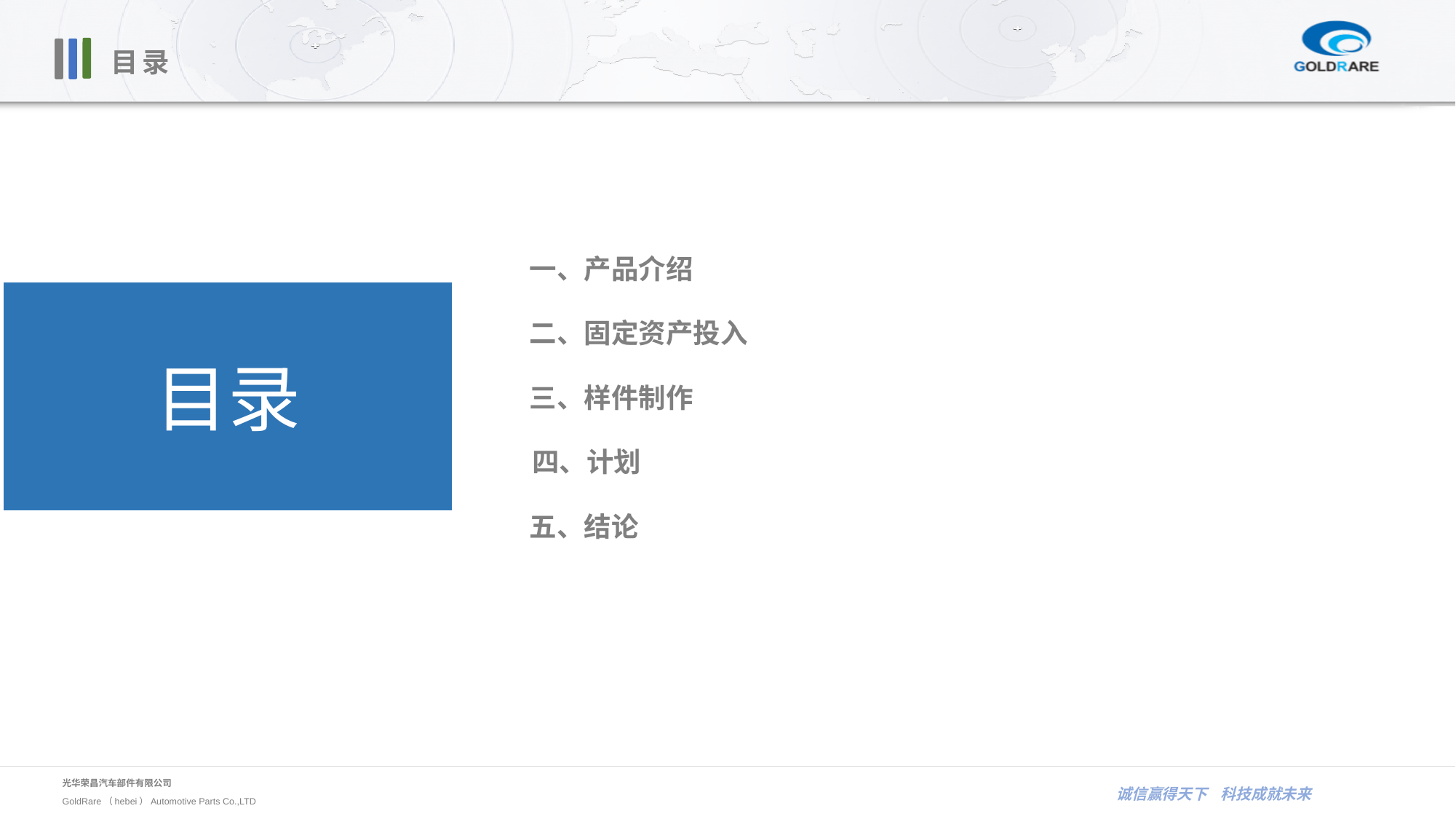

目录
一、产品介绍
二、固定资产投入
三、样件制作
五、结论
目录
四、计划